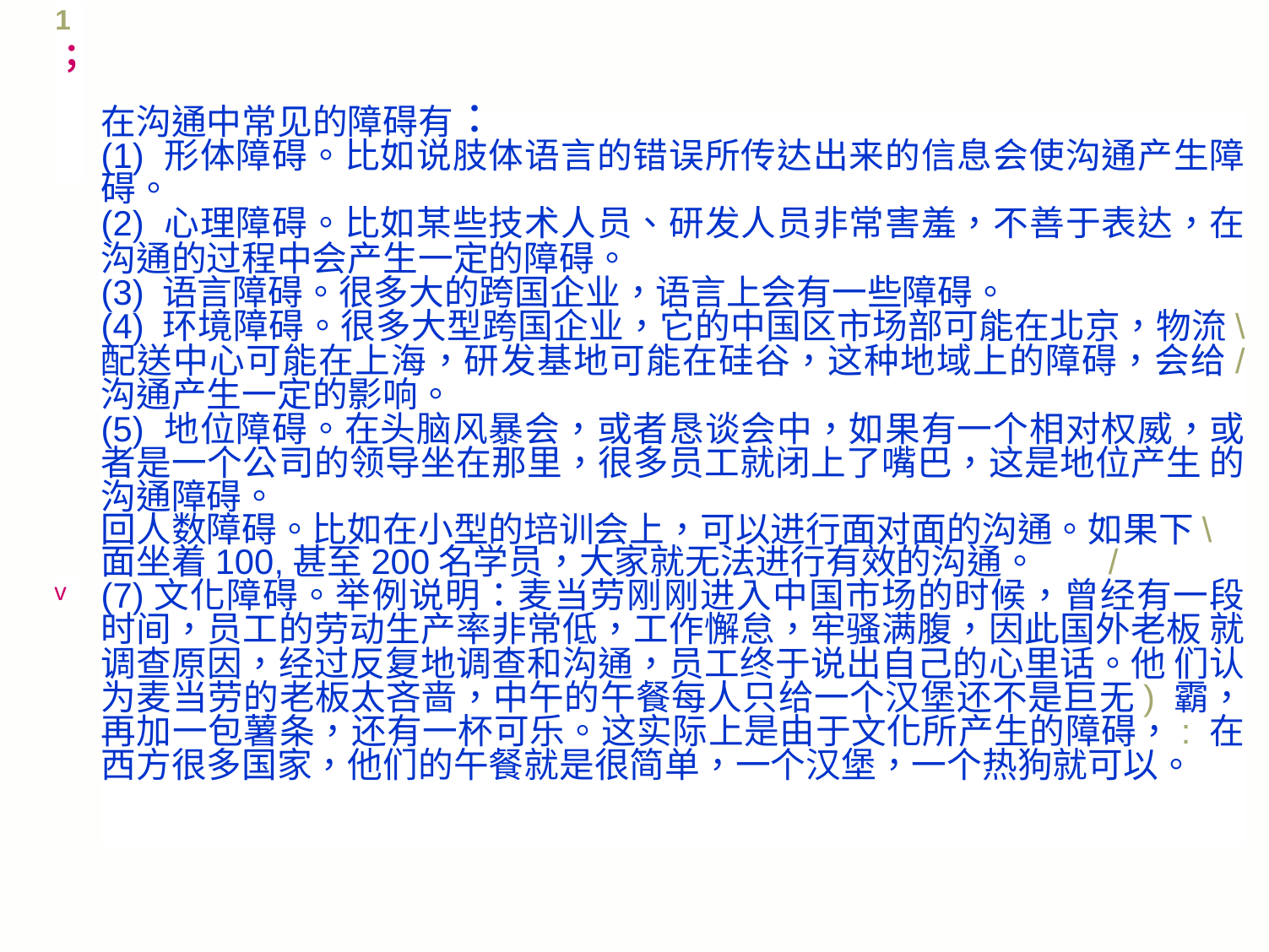

1
；
在沟通中常见的障碍有：
(1) 形体障碍。比如说肢体语言的错误所传达出来的信息会使沟通产生障 碍。
(2) 心理障碍。比如某些技术人员、研发人员非常害羞，不善于表达，在 沟通的过程中会产生一定的障碍。
(3) 语言障碍。很多大的跨国企业，语言上会有一些障碍。
(4) 环境障碍。很多大型跨国企业，它的中国区市场部可能在北京，物流\ 配送中心可能在上海，研发基地可能在硅谷，这种地域上的障碍，会给/ 沟通产生一定的影响。
(5) 地位障碍。在头脑风暴会，或者恳谈会中，如果有一个相对权威，或 者是一个公司的领导坐在那里，很多员工就闭上了嘴巴，这是地位产生 的沟通障碍。
回人数障碍。比如在小型的培训会上，可以进行面对面的沟通。如果下\ 面坐着100,甚至200名学员，大家就无法进行有效的沟通。        /
(7)文化障碍。举例说明：麦当劳刚刚进入中国市场的时候，曾经有一段 时间，员工的劳动生产率非常低，工作懈怠，牢骚满腹，因此国外老板 就调查原因，经过反复地调查和沟通，员工终于说出自己的心里话。他 们认为麦当劳的老板太吝啬，中午的午餐每人只给一个汉堡还不是巨无) 霸，再加一包薯条，还有一杯可乐。这实际上是由于文化所产生的障碍，: 在西方很多国家，他们的午餐就是很简单，一个汉堡，一个热狗就可以。
v
00,甚至200名学员，大家就无法进行有效的沟通。